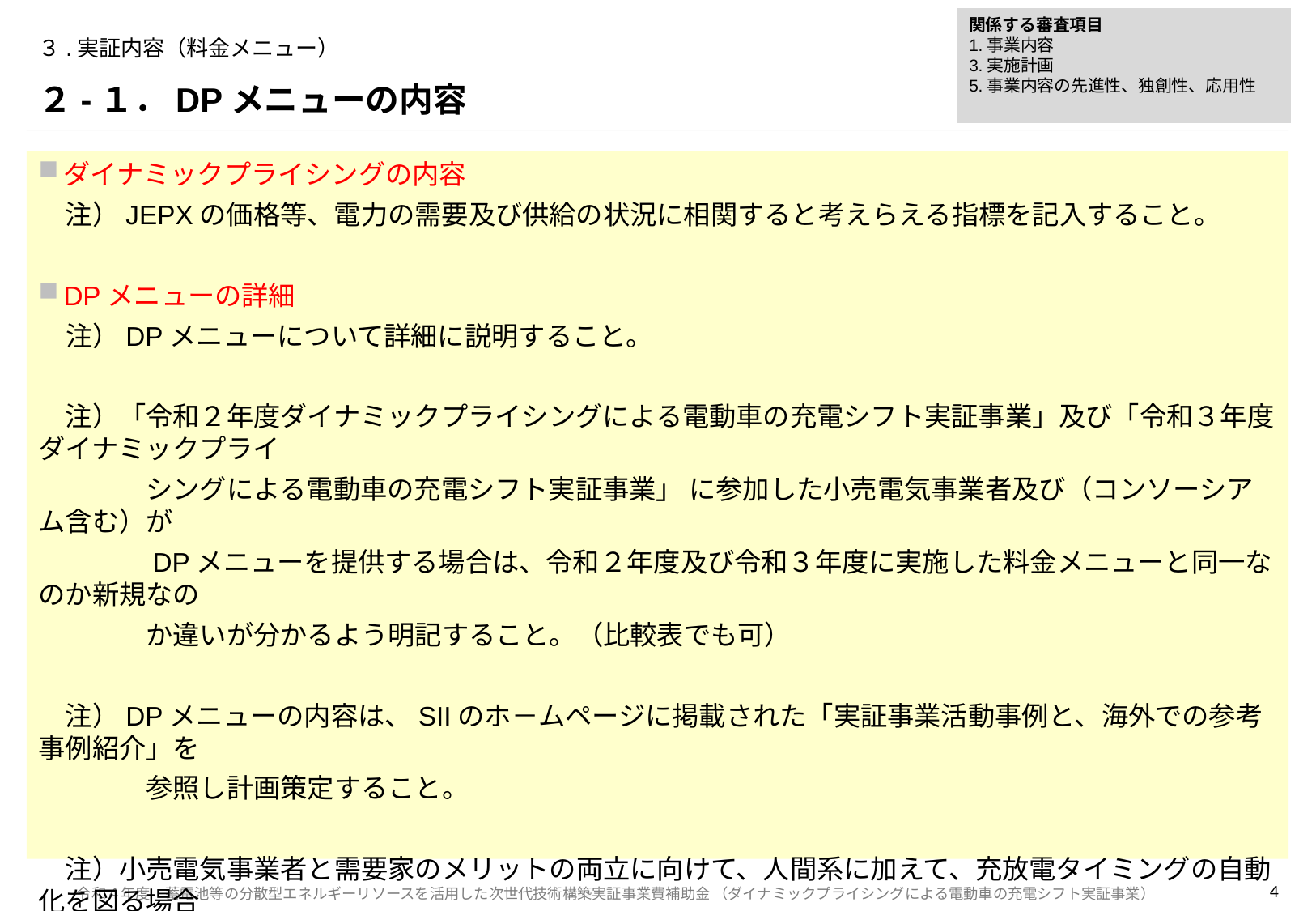

関係する審査項目
1.事業内容
3.実施計画
5.事業内容の先進性、独創性、応用性
# ３.実証内容（料金メニュー）
２-１．DPメニューの内容

ダイナミックプライシングの内容
　注）JEPXの価格等、電力の需要及び供給の状況に相関すると考えらえる指標を記入すること。

DPメニューの詳細
　注）DPメニューについて詳細に説明すること。

　注）「令和２年度ダイナミックプライシングによる電動車の充電シフト実証事業」及び「令和３年度ダイナミックプライ
　　　　シングによる電動車の充電シフト実証事業」 に参加した小売電気事業者及び（コンソーシアム含む）が
　　　　DPメニューを提供する場合は、令和２年度及び令和３年度に実施した料金メニューと同一なのか新規なの
　　　　か違いが分かるよう明記すること。（比較表でも可）

　注）DPメニューの内容は、SIIのホ－ムページに掲載された「実証事業活動事例と、海外での参考事例紹介」を
　　　　参照し計画策定すること。

　注）小売電気事業者と需要家のメリットの両立に向けて、人間系に加えて、充放電タイミングの自動化を図る場合
　　　　は、具体的な計画内容がよく分かるよう明記すること。